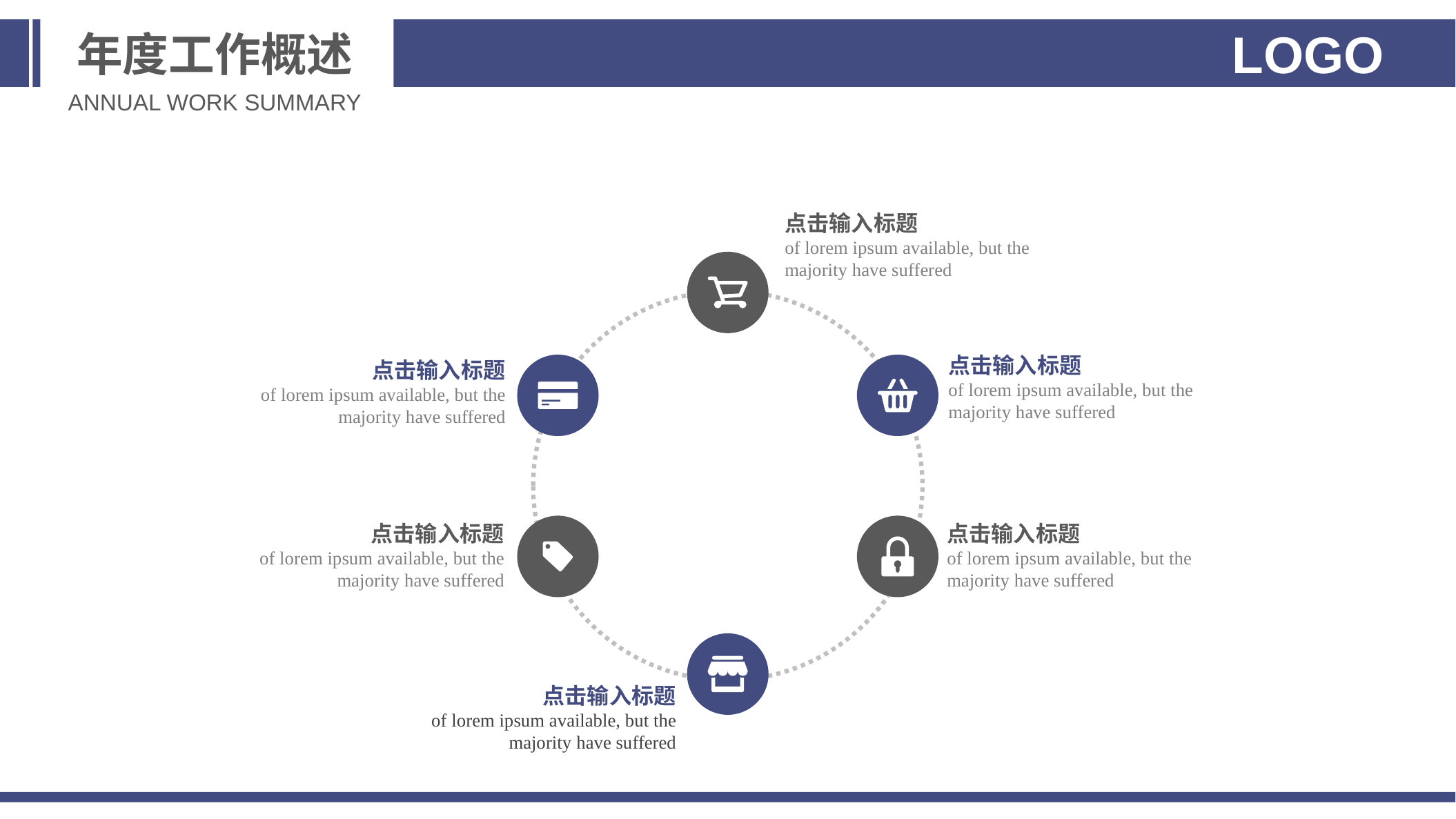

年度工作概述
LOGO
ANNUAL WORK SUMMARY
点击输入标题
of lorem ipsum available, but the majority have suffered

点击输入标题
of lorem ipsum available, but the majority have suffered

点击输入标题
of lorem ipsum available, but the majority have suffered

点击输入标题
of lorem ipsum available, but the majority have suffered
点击输入标题
of lorem ipsum available, but the majority have suffered

点击输入标题
of lorem ipsum available, but the majority have suffered